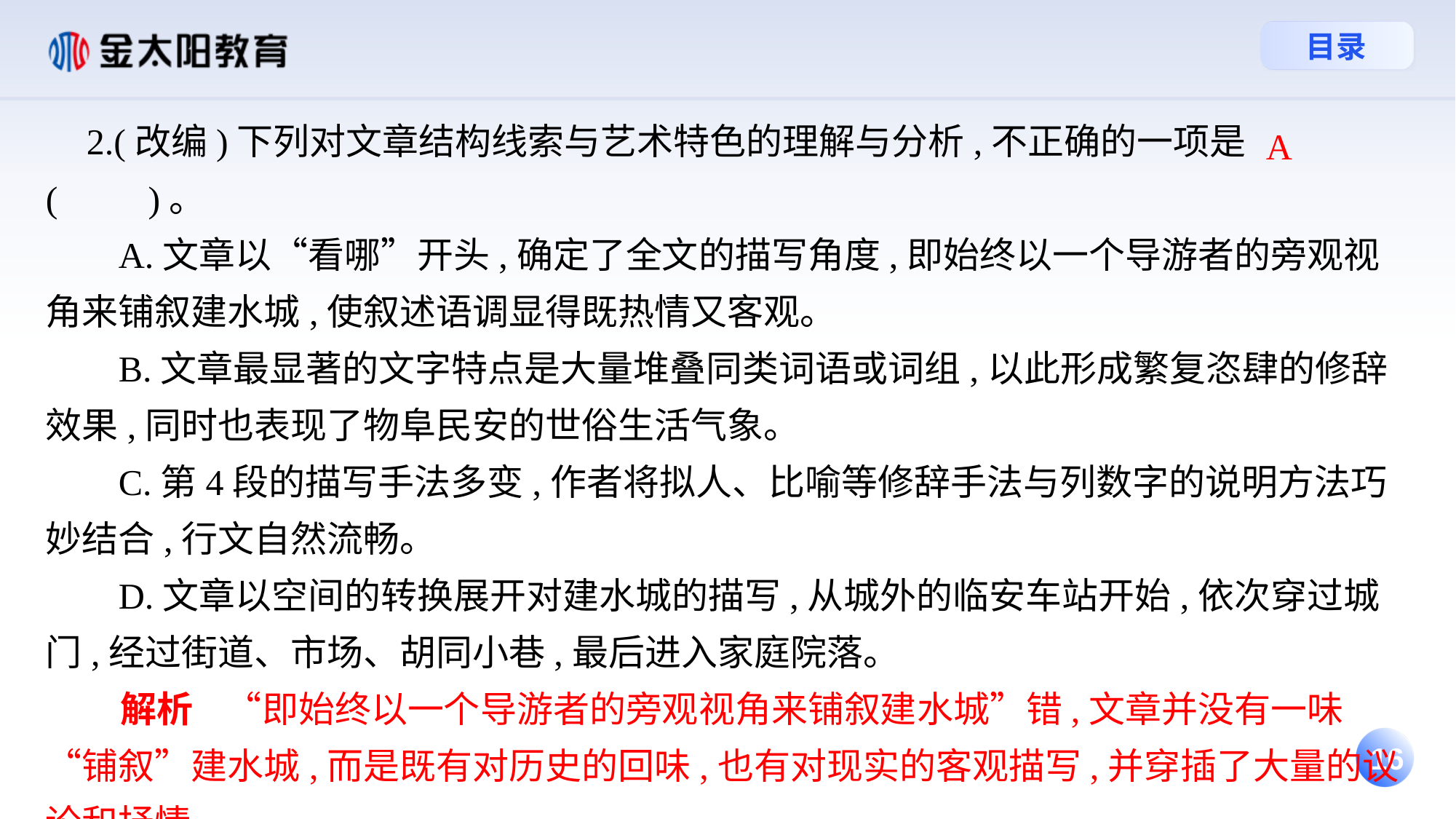

2.(改编)下列对文章结构线索与艺术特色的理解与分析,不正确的一项是(　　)。
        A.文章以“看哪”开头,确定了全文的描写角度,即始终以一个导游者的旁观视角来铺叙建水城,使叙述语调显得既热情又客观。
        B.文章最显著的文字特点是大量堆叠同类词语或词组,以此形成繁复恣肆的修辞效果,同时也表现了物阜民安的世俗生活气象。
        C.第4段的描写手法多变,作者将拟人、比喻等修辞手法与列数字的说明方法巧妙结合,行文自然流畅。
        D.文章以空间的转换展开对建水城的描写,从城外的临安车站开始,依次穿过城门,经过街道、市场、胡同小巷,最后进入家庭院落。
        解析    “即始终以一个导游者的旁观视角来铺叙建水城”错,文章并没有一味“铺叙”建水城,而是既有对历史的回味,也有对现实的客观描写,并穿插了大量的议论和抒情。
A